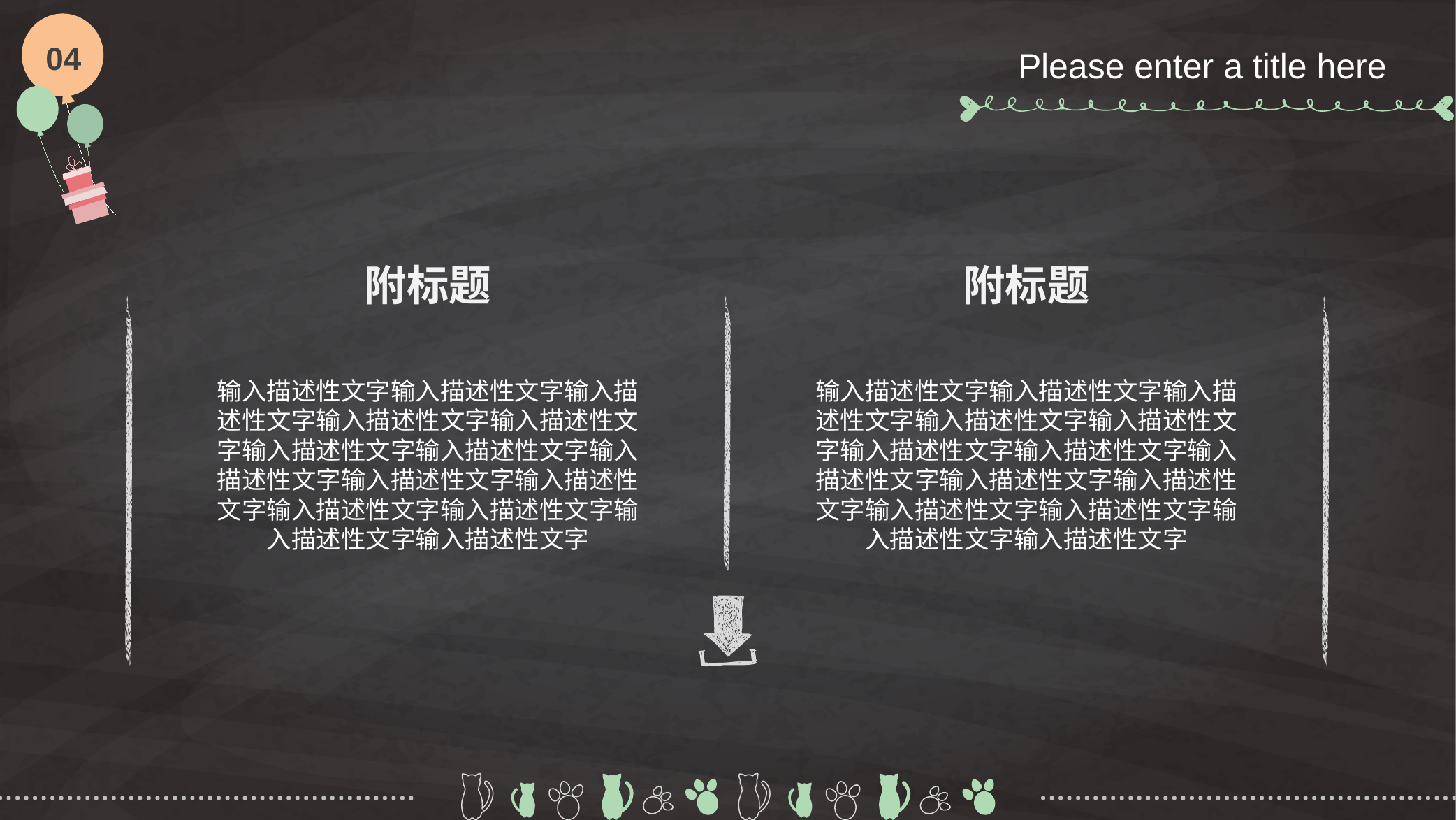

04
Please enter a title here
附标题
附标题
输入描述性文字输入描述性文字输入描述性文字输入描述性文字输入描述性文字输入描述性文字输入描述性文字输入描述性文字输入描述性文字输入描述性文字输入描述性文字输入描述性文字输入描述性文字输入描述性文字
输入描述性文字输入描述性文字输入描述性文字输入描述性文字输入描述性文字输入描述性文字输入描述性文字输入描述性文字输入描述性文字输入描述性文字输入描述性文字输入描述性文字输入描述性文字输入描述性文字